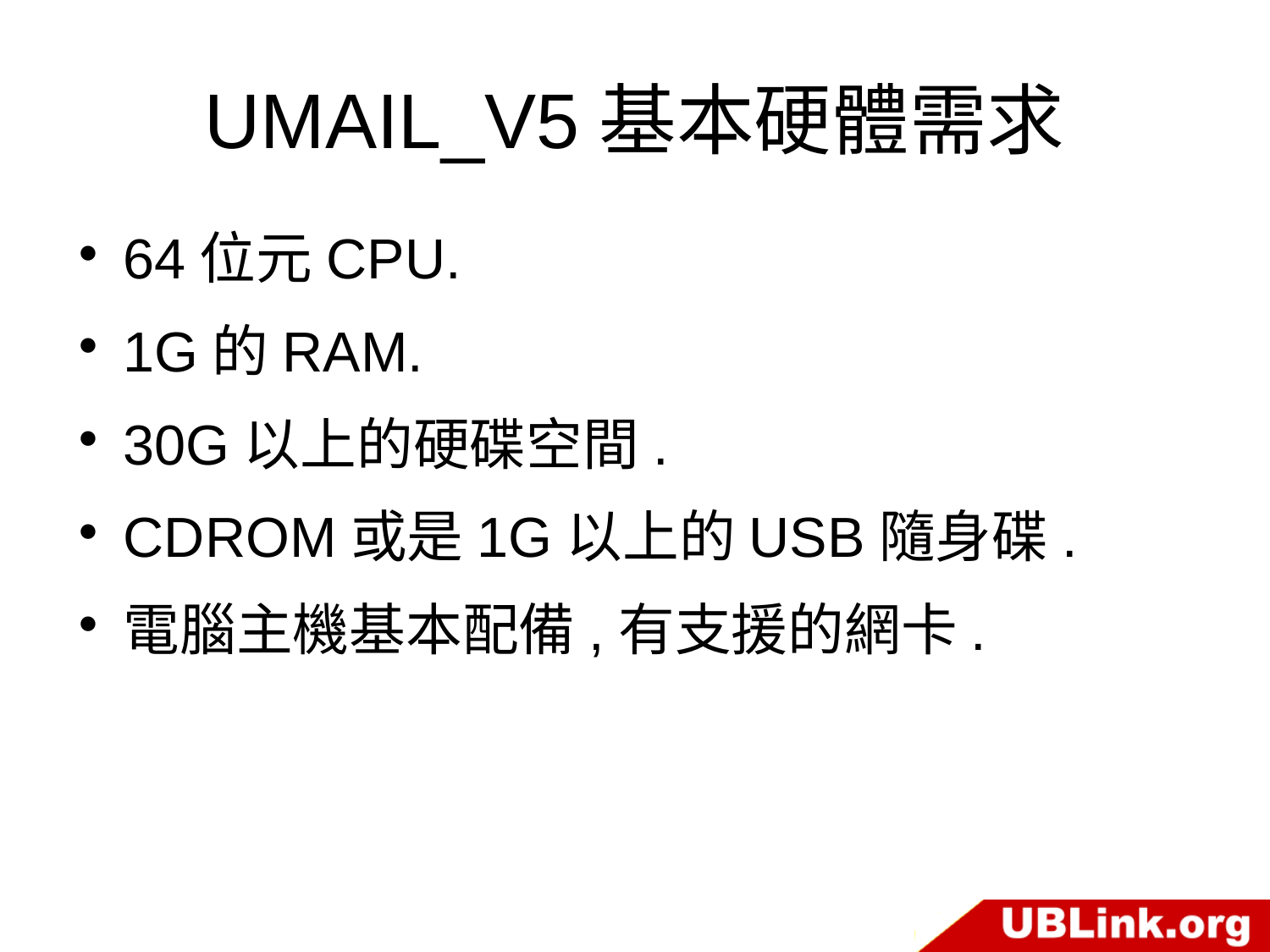

UMAIL_V5基本硬體需求
64位元CPU.
1G的RAM.
30G以上的硬碟空間.
CDROM或是1G以上的USB隨身碟.
電腦主機基本配備,有支援的網卡.